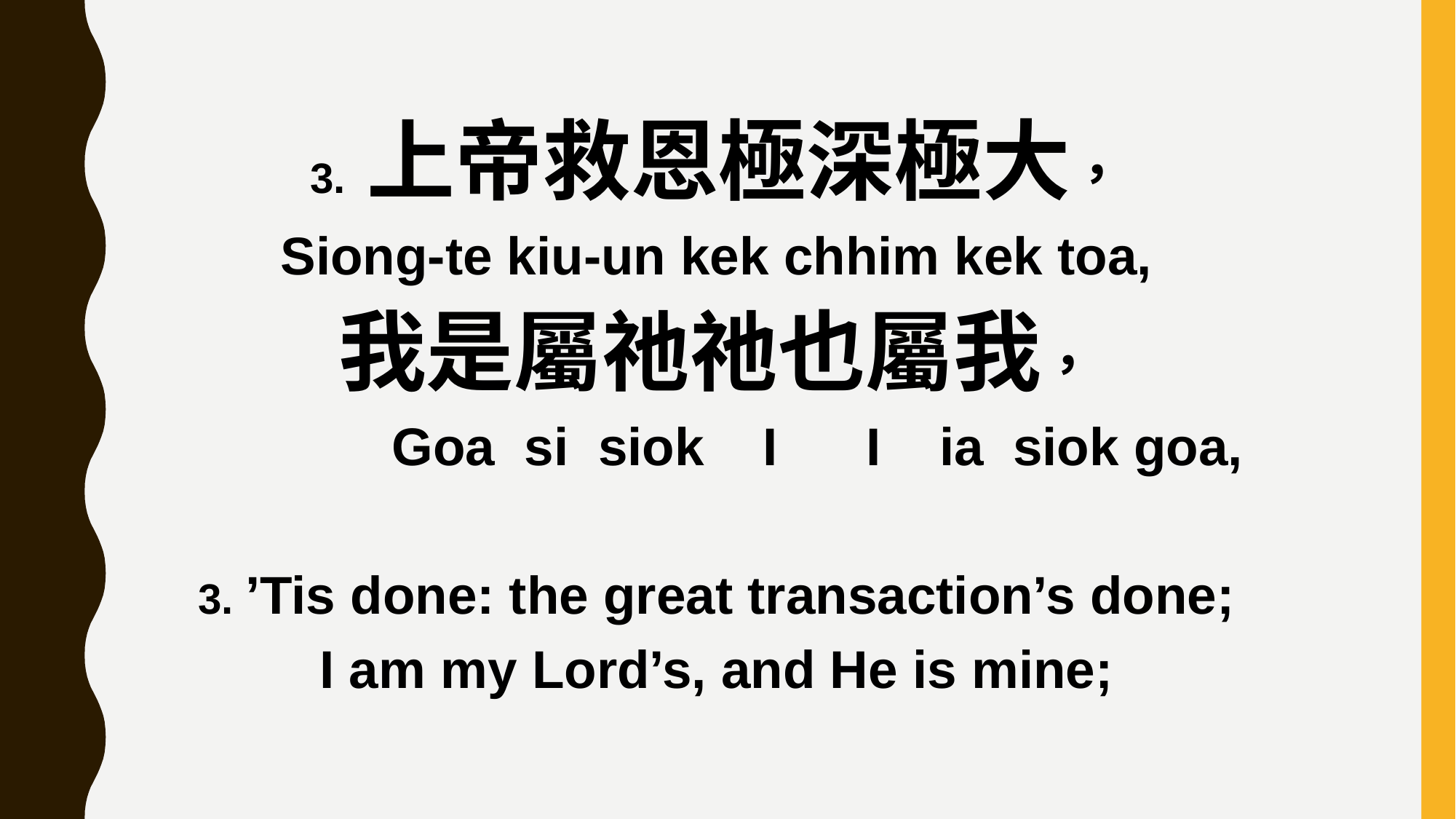

3. 上帝救恩極深極大，
Siong-te kiu-un kek chhim kek toa,
我是屬祂祂也屬我，
               Goa  si  siok    I      I    ia  siok goa,

3. ’Tis done: the great transaction’s done;
I am my Lord’s, and He is mine;